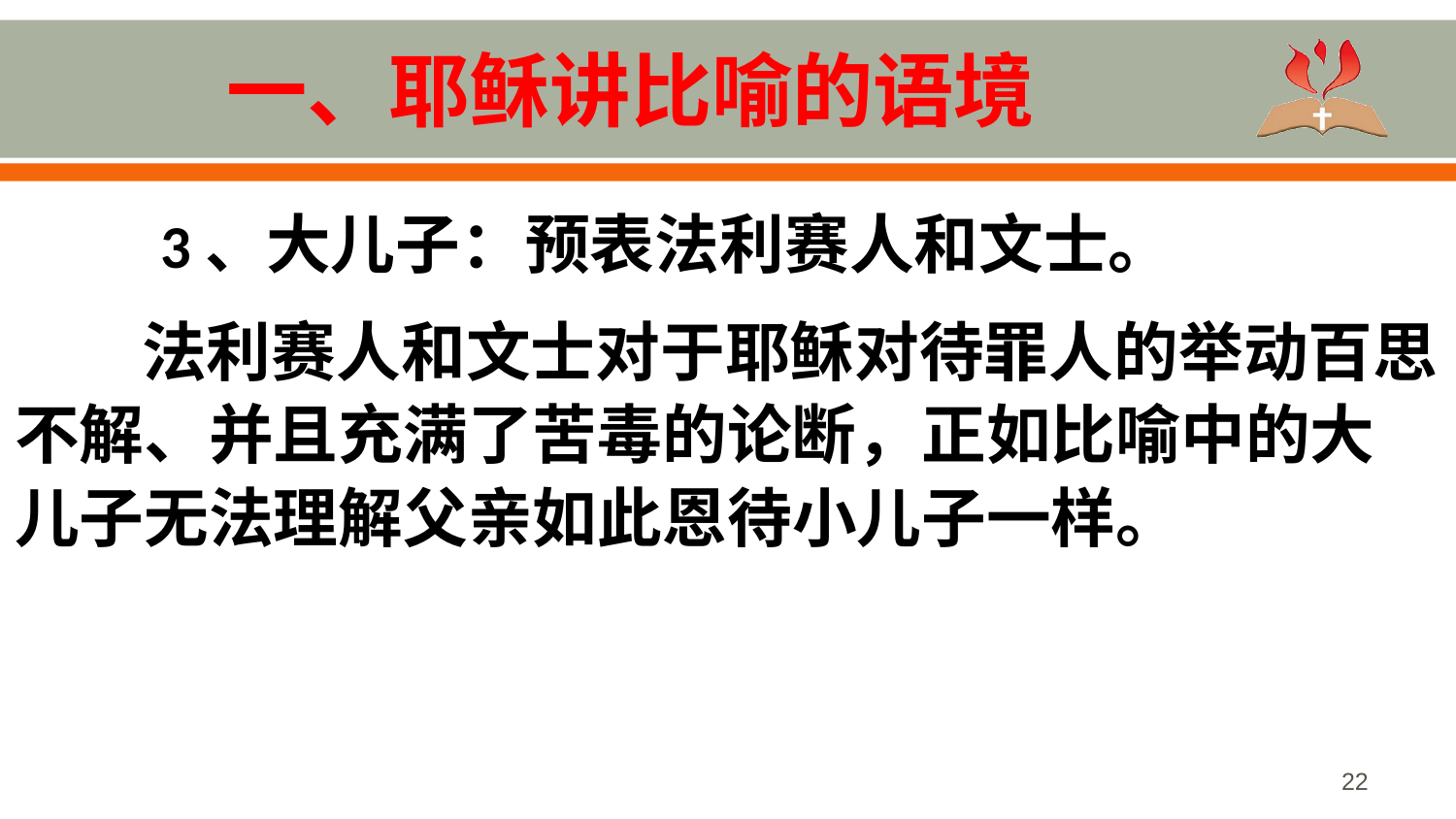

# 一、耶稣讲比喻的语境
	3、大儿子：预表法利赛人和文士。
法利赛人和文士对于耶稣对待罪人的举动百思不解、并且充满了苦毒的论断，正如比喻中的大儿子无法理解父亲如此恩待小儿子一样。

22